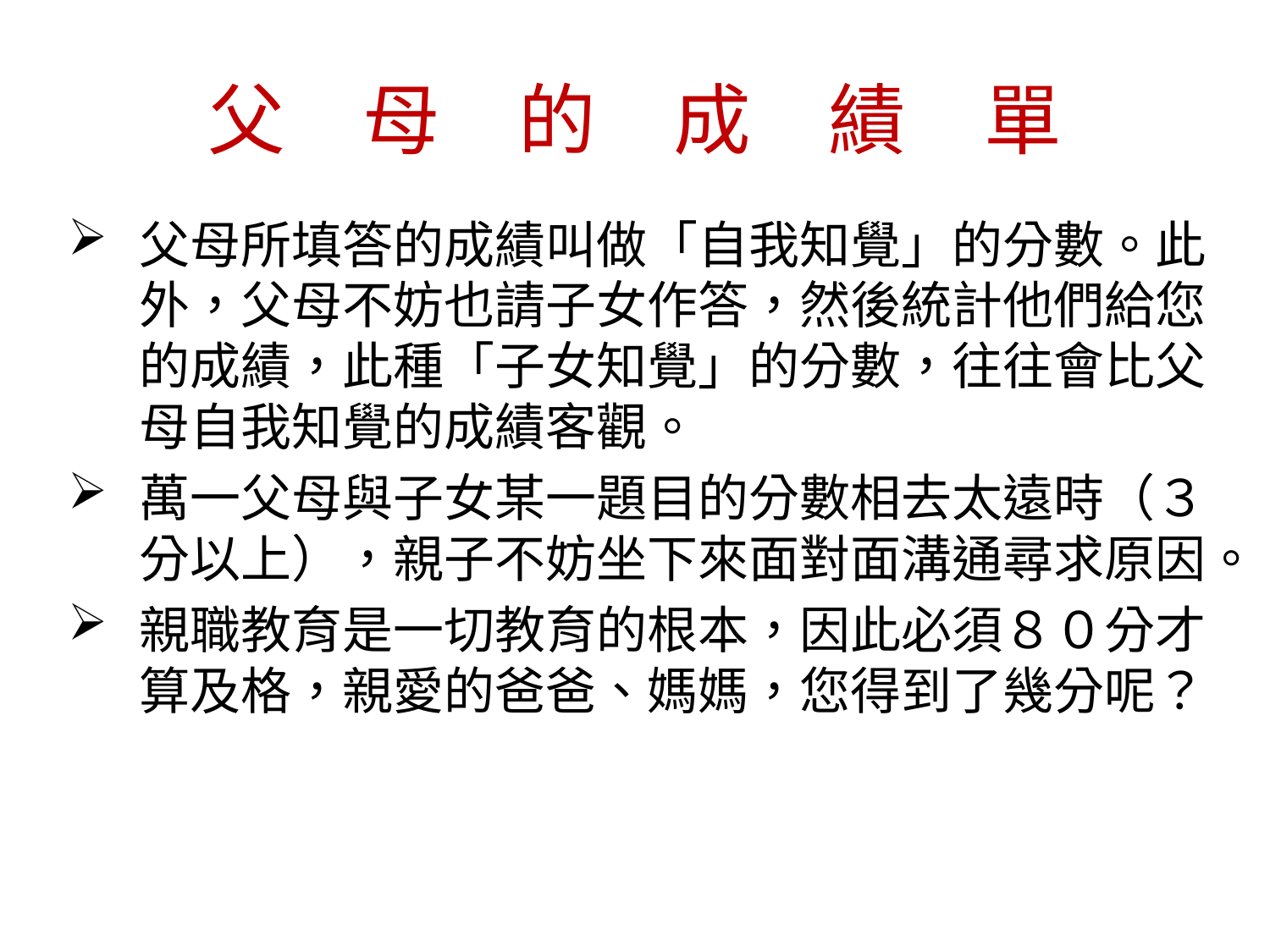

# 父　母　的　成　績　單
父母所填答的成績叫做「自我知覺」的分數。此外，父母不妨也請子女作答，然後統計他們給您的成績，此種「子女知覺」的分數，往往會比父母自我知覺的成績客觀。
萬一父母與子女某一題目的分數相去太遠時（３分以上），親子不妨坐下來面對面溝通尋求原因。
親職教育是一切教育的根本，因此必須８０分才算及格，親愛的爸爸、媽媽，您得到了幾分呢？